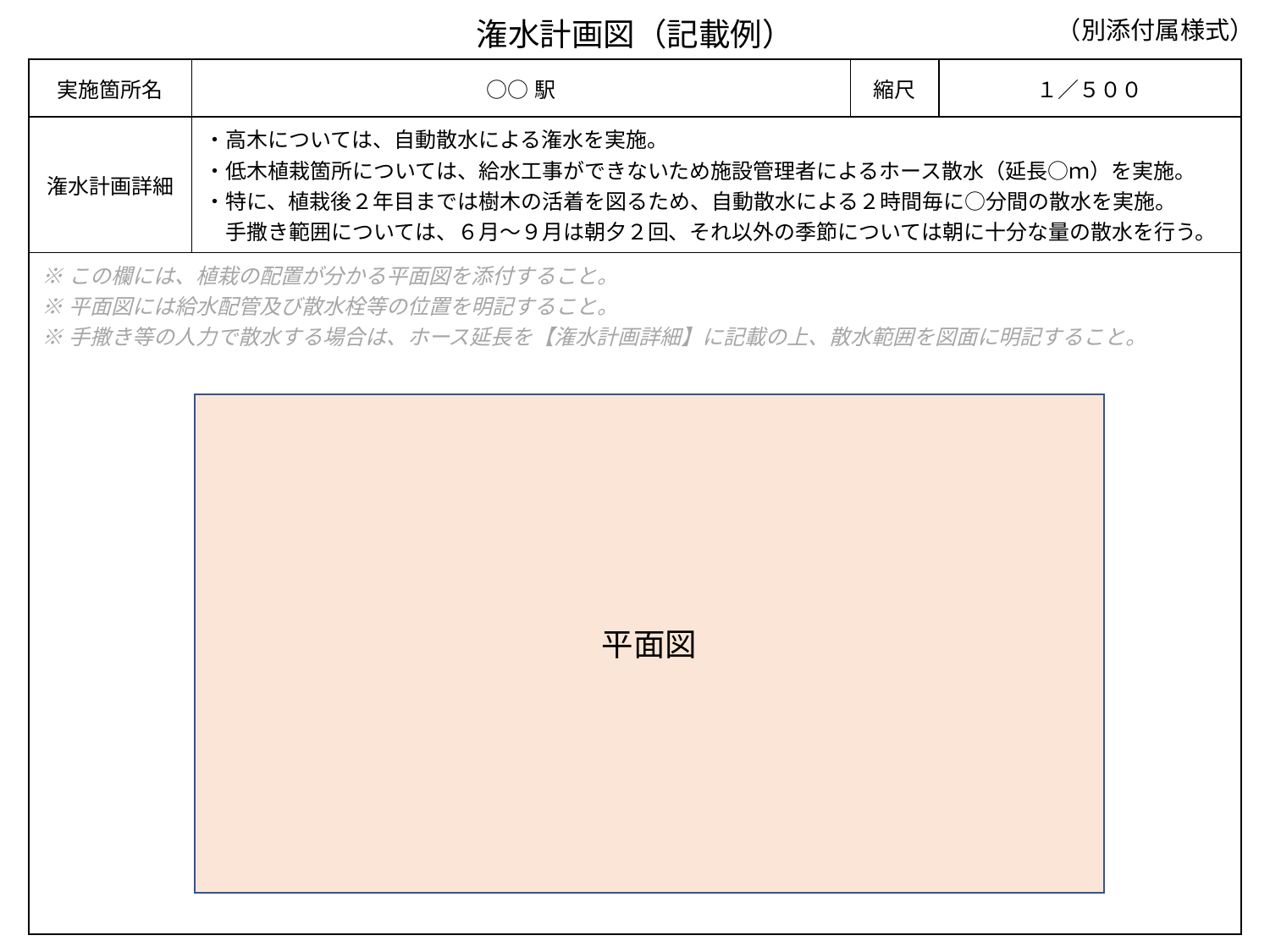

潅水計画図（記載例）
（別添付属様式）
| 実施箇所名 | ○○駅 | 縮尺 | １／５００ |
| --- | --- | --- | --- |
| 潅水計画詳細 | ・高木については、自動散水による潅水を実施。 ・低木植栽箇所については、給水工事ができないため施設管理者によるホース散水（延長○ｍ）を実施。 ・特に、植栽後２年目までは樹木の活着を図るため、自動散水による２時間毎に○分間の散水を実施。　 　手撒き範囲については、６月～９月は朝夕２回、それ以外の季節については朝に十分な量の散水を行う。 |  |  |
| ※この欄には、植栽の配置が分かる平面図を添付すること。 ※平面図には給水配管及び散水栓等の位置を明記すること。 ※手撒き等の人力で散水する場合は、ホース延長を【潅水計画詳細】に記載の上、散水範囲を図面に明記すること。 |  |  |  |
平面図